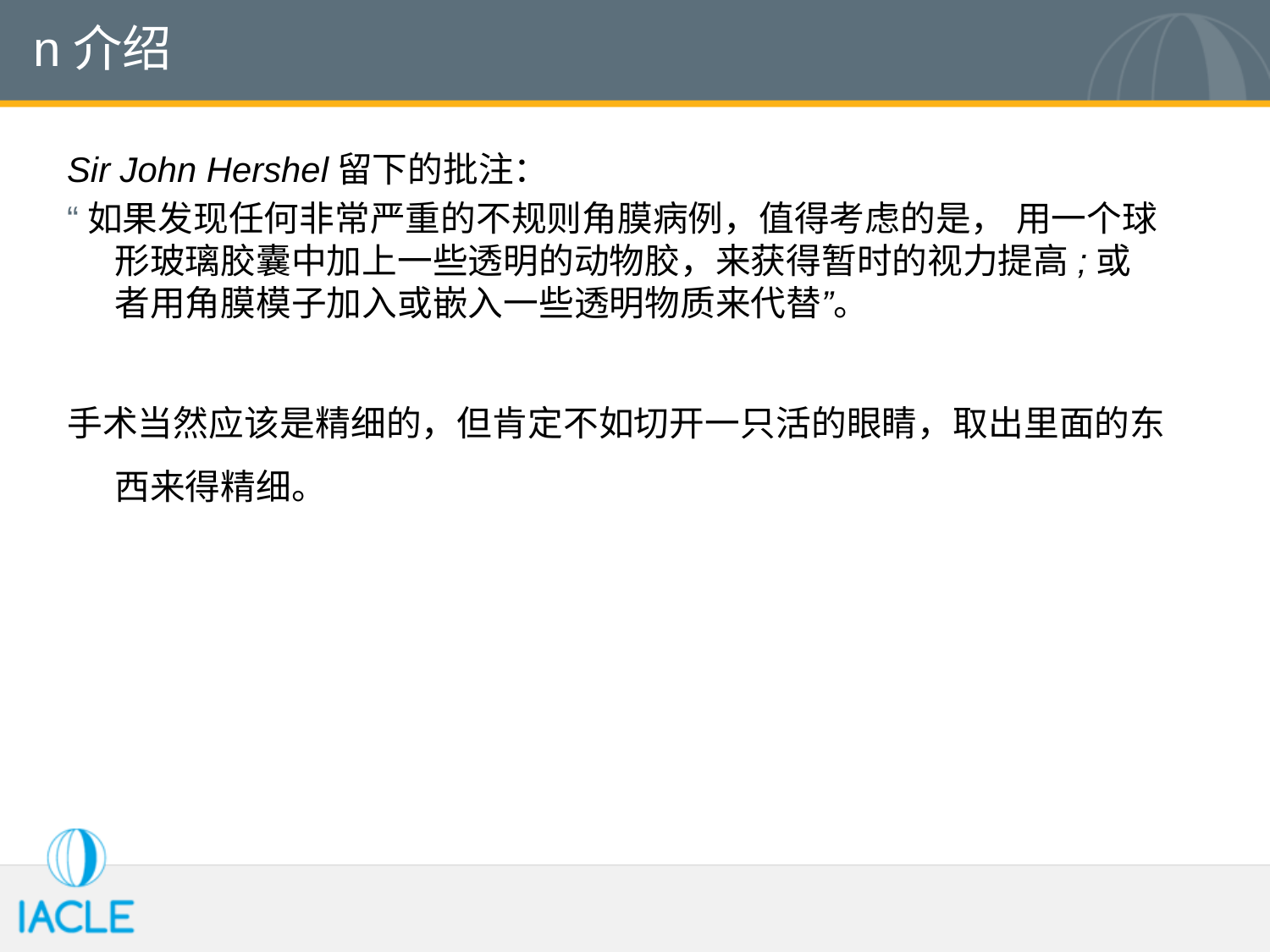

# n介绍
Sir John Hershel留下的批注：
“如果发现任何非常严重的不规则角膜病例，值得考虑的是， 用一个球形玻璃胶囊中加上一些透明的动物胶，来获得暂时的视力提高;或者用角膜模子加入或嵌入一些透明物质来代替”。

手术当然应该是精细的，但肯定不如切开一只活的眼睛，取出里面的东西来得精细。